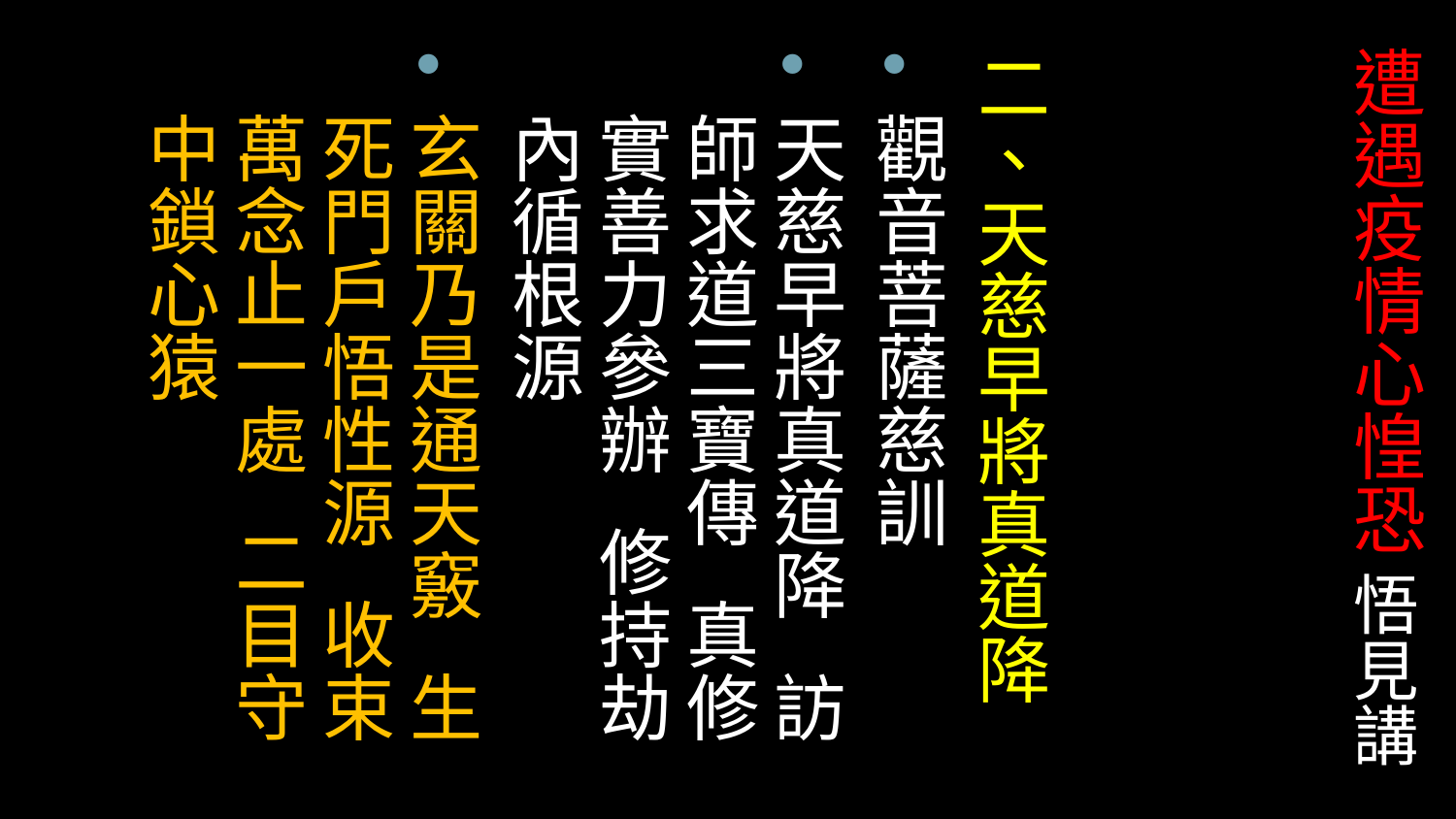

# 遭遇疫情心惶恐 悟見講
二、天慈早將真道降
觀音菩薩慈訓
天慈早將真道降   訪師求道三寶傳   真修實善力參辦   修持劫內循根源
玄關乃是通天竅   生死門戶悟性源   收束萬念止一處   二目守中鎖心猿